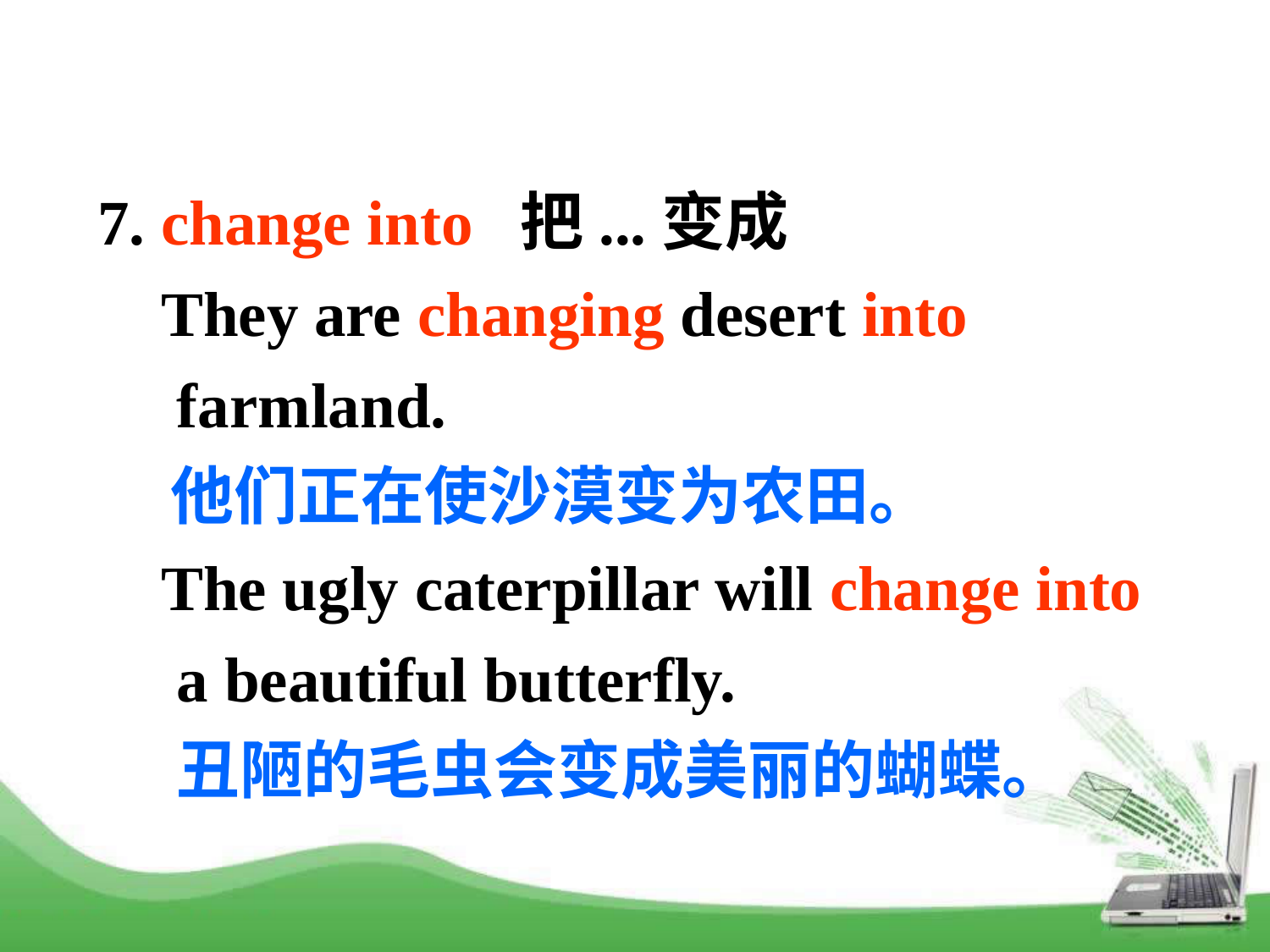

7. change into  把...变成
    They are changing desert into
     farmland.
    他们正在使沙漠变为农田。
    The ugly caterpillar will change into
     a beautiful butterfly.
    丑陋的毛虫会变成美丽的蝴蝶。